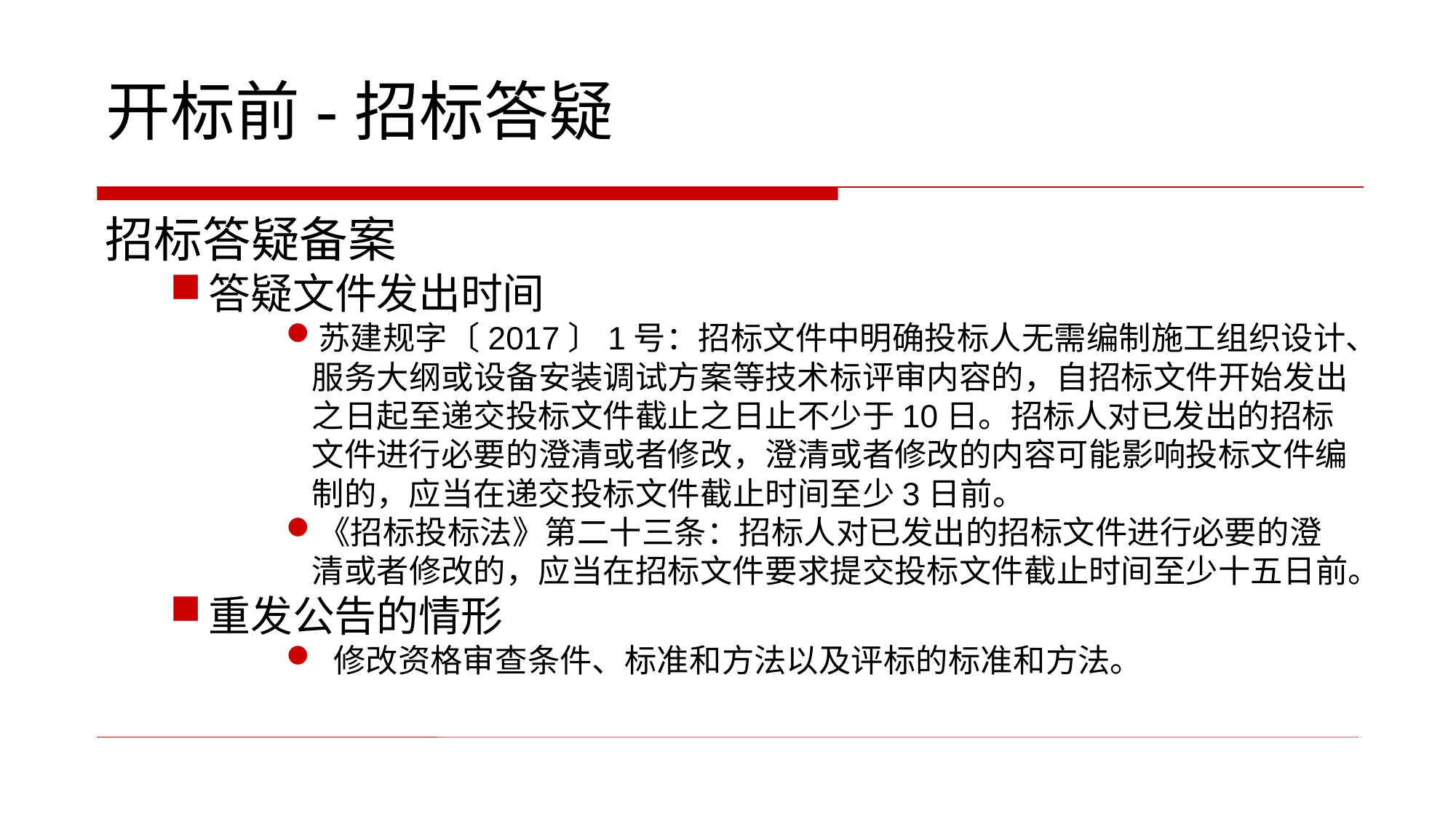

开标前-招标答疑
招标答疑备案
答疑文件发出时间
苏建规字〔2017〕1号：招标文件中明确投标人无需编制施工组织设计、服务大纲或设备安装调试方案等技术标评审内容的，自招标文件开始发出之日起至递交投标文件截止之日止不少于10日。招标人对已发出的招标文件进行必要的澄清或者修改，澄清或者修改的内容可能影响投标文件编制的，应当在递交投标文件截止时间至少3日前。
《招标投标法》第二十三条：招标人对已发出的招标文件进行必要的澄清或者修改的，应当在招标文件要求提交投标文件截止时间至少十五日前。
重发公告的情形
 修改资格审查条件、标准和方法以及评标的标准和方法。